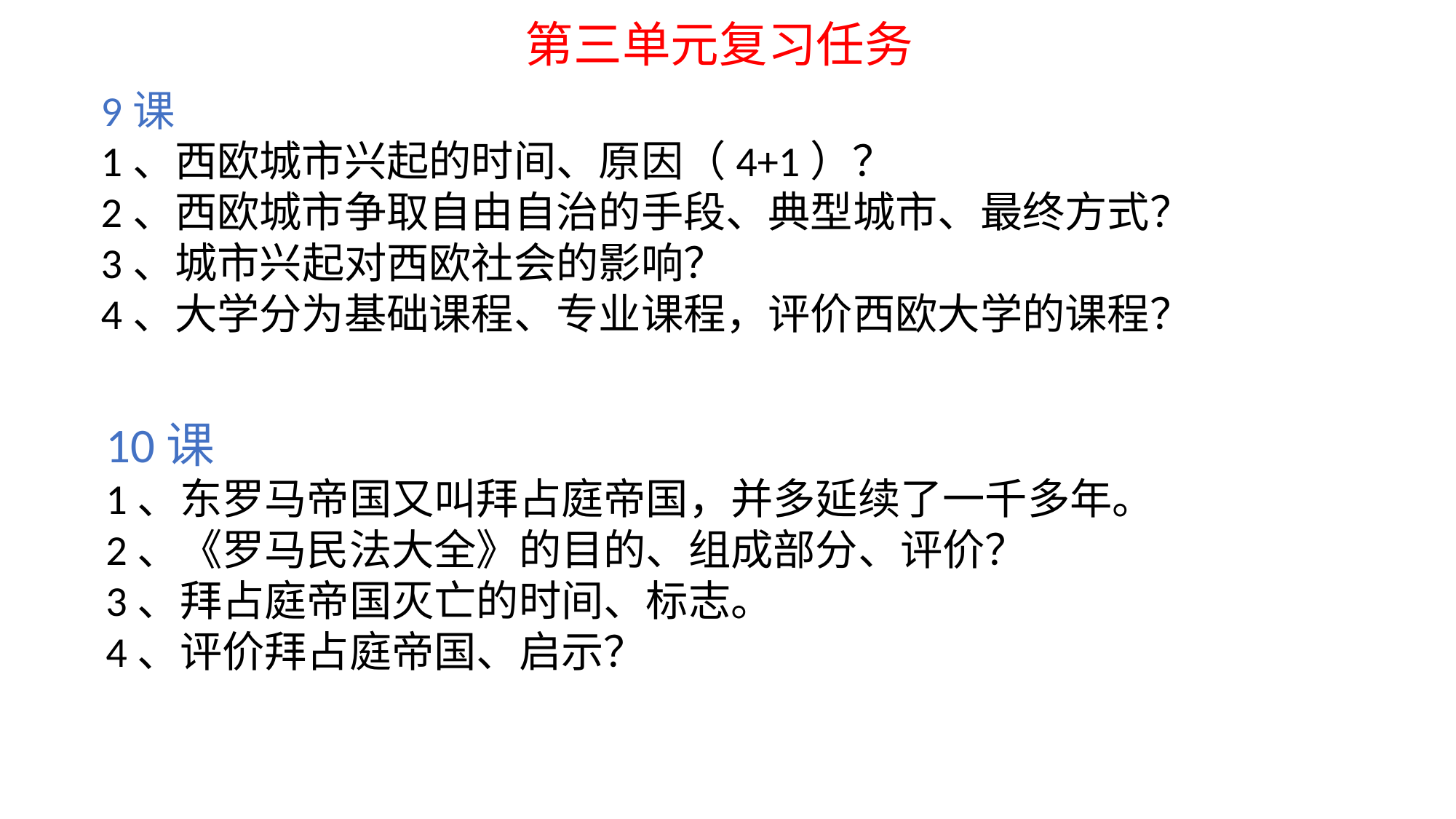

# 第三单元复习任务
9课
1、西欧城市兴起的时间、原因（4+1）？
2、西欧城市争取自由自治的手段、典型城市、最终方式？
3、城市兴起对西欧社会的影响？
4、大学分为基础课程、专业课程，评价西欧大学的课程？
10课
1、东罗马帝国又叫拜占庭帝国，并多延续了一千多年。
2、《罗马民法大全》的目的、组成部分、评价？
3、拜占庭帝国灭亡的时间、标志。
4、评价拜占庭帝国、启示？